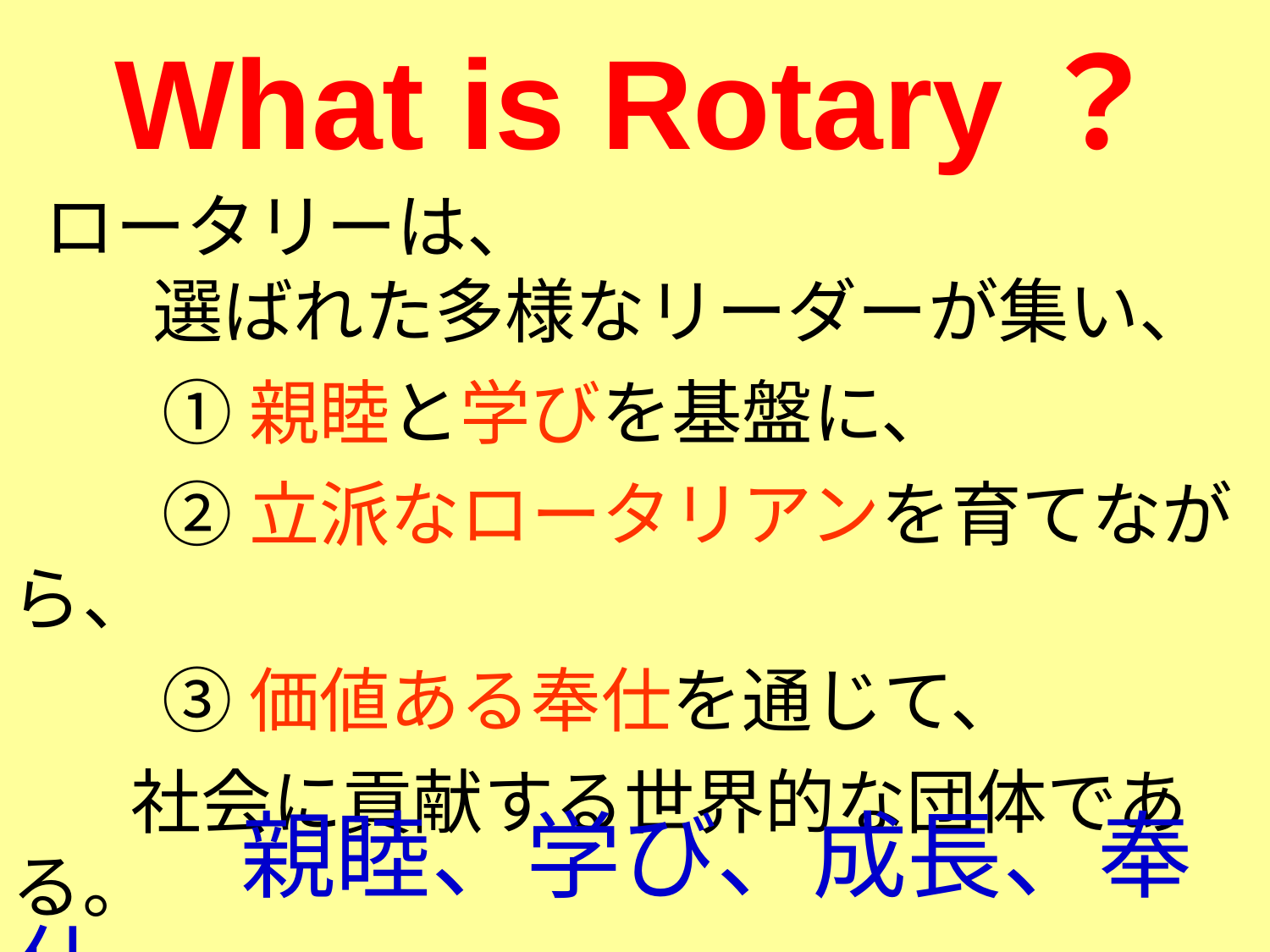

What is Rotary？
 ロータリーは、
　　選ばれた多様なリーダーが集い、

    　① 親睦と学びを基盤に、

    　② 立派なロータリアンを育てながら、

    　③ 価値ある奉仕を通じて、

 　 社会に貢献する世界的な団体である。
　 親睦、学び、成長、奉仕